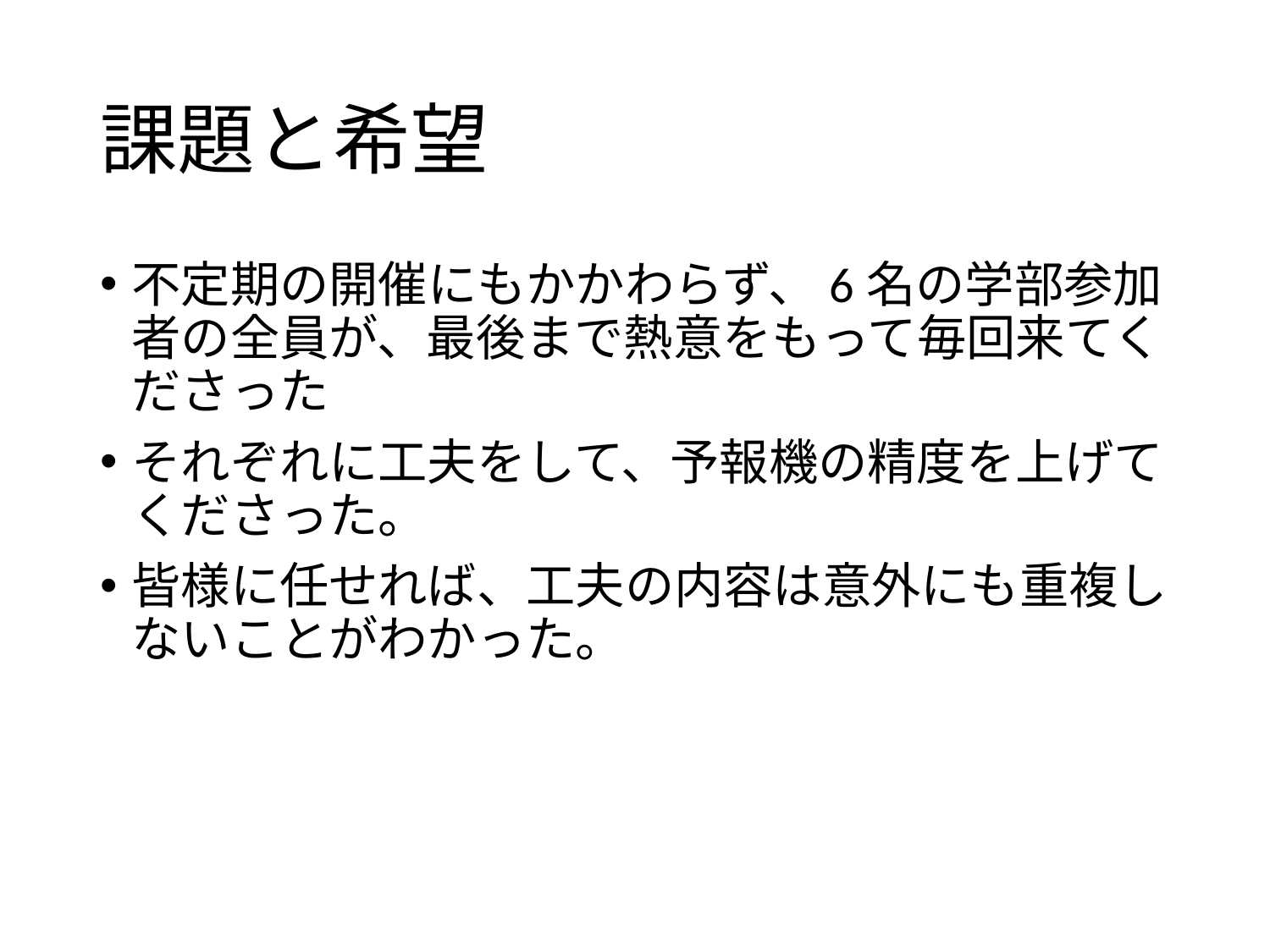

# 課題と希望
不定期の開催にもかかわらず、6名の学部参加者の全員が、最後まで熱意をもって毎回来てくださった
それぞれに工夫をして、予報機の精度を上げてくださった。
皆様に任せれば、工夫の内容は意外にも重複しないことがわかった。